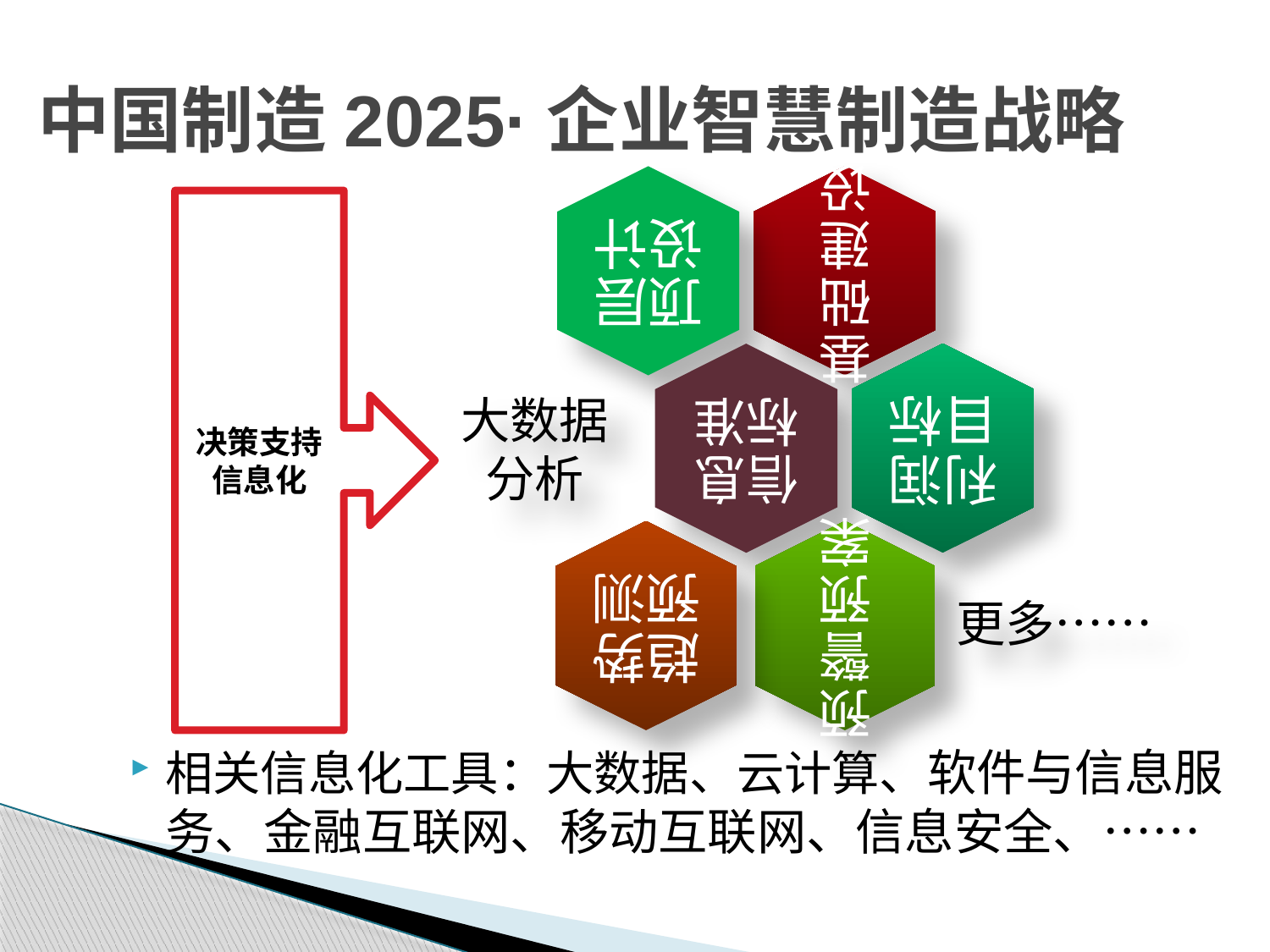

# 中国制造2025·企业智慧制造战略
基础建设
顶层设计
信息标准
大数据
分析
利润目标
预警预案
更多……
趋势预测
决策支持信息化
相关信息化工具：大数据、云计算、软件与信息服务、金融互联网、移动互联网、信息安全、……